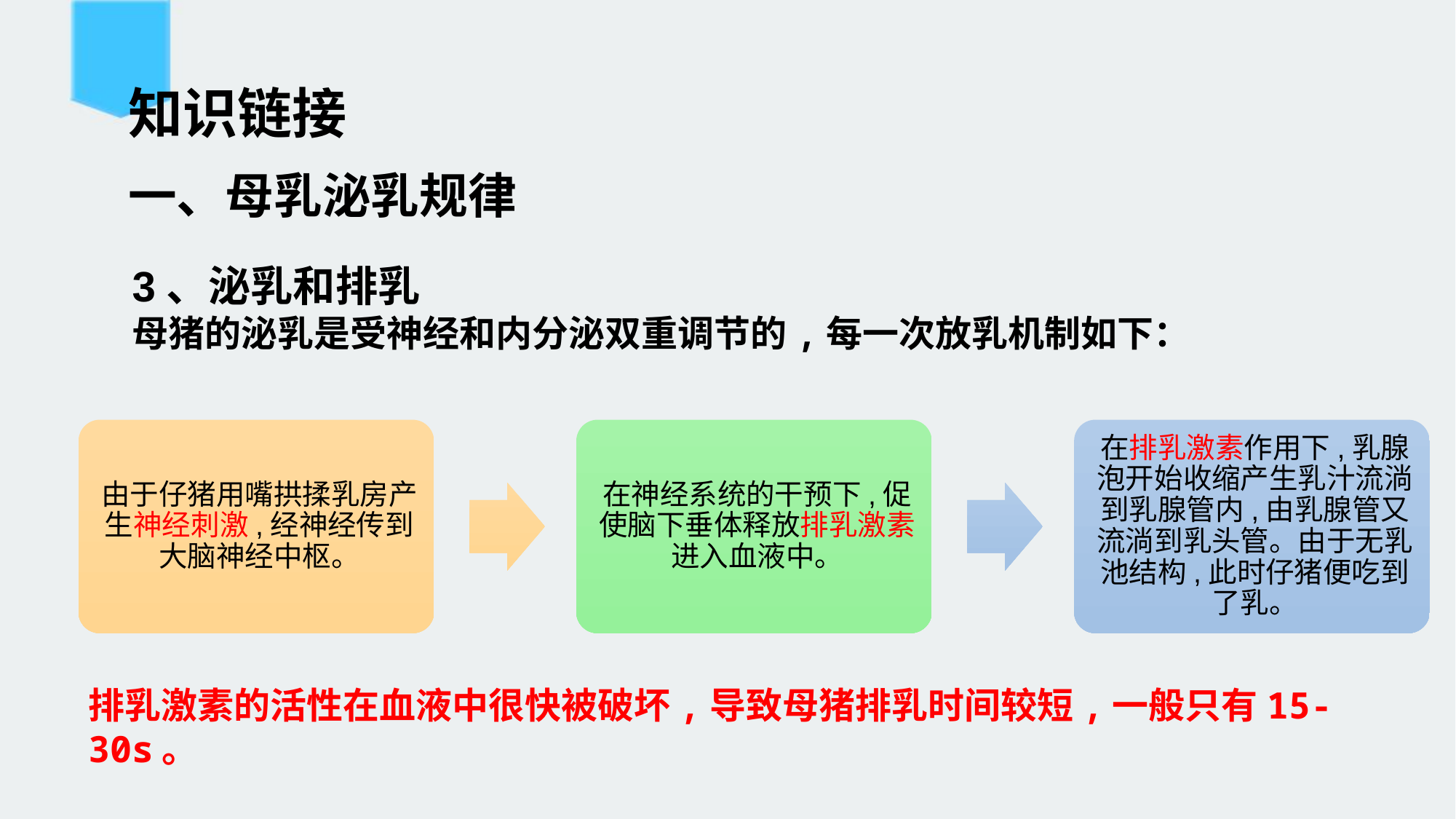

知识链接
由于仔猪用嘴拱揉乳房产生神经刺激,经神经传到大脑神经中枢。

在神经系统的干预下,促使脑下垂体释放排乳激素进入血液中。

在排乳激素作用下,乳腺泡开始收缩产生乳汁流淌到乳腺管内,由乳腺管又流淌到乳头管。由于无乳池结构,此时仔猪便吃到了乳。
一、母乳泌乳规律
3、泌乳和排乳
母猪的泌乳是受神经和内分泌双重调节的,每一次放乳机制如下：
排乳激素的活性在血液中很快被破坏,导致母猪排乳时间较短,一般只有15-30s。